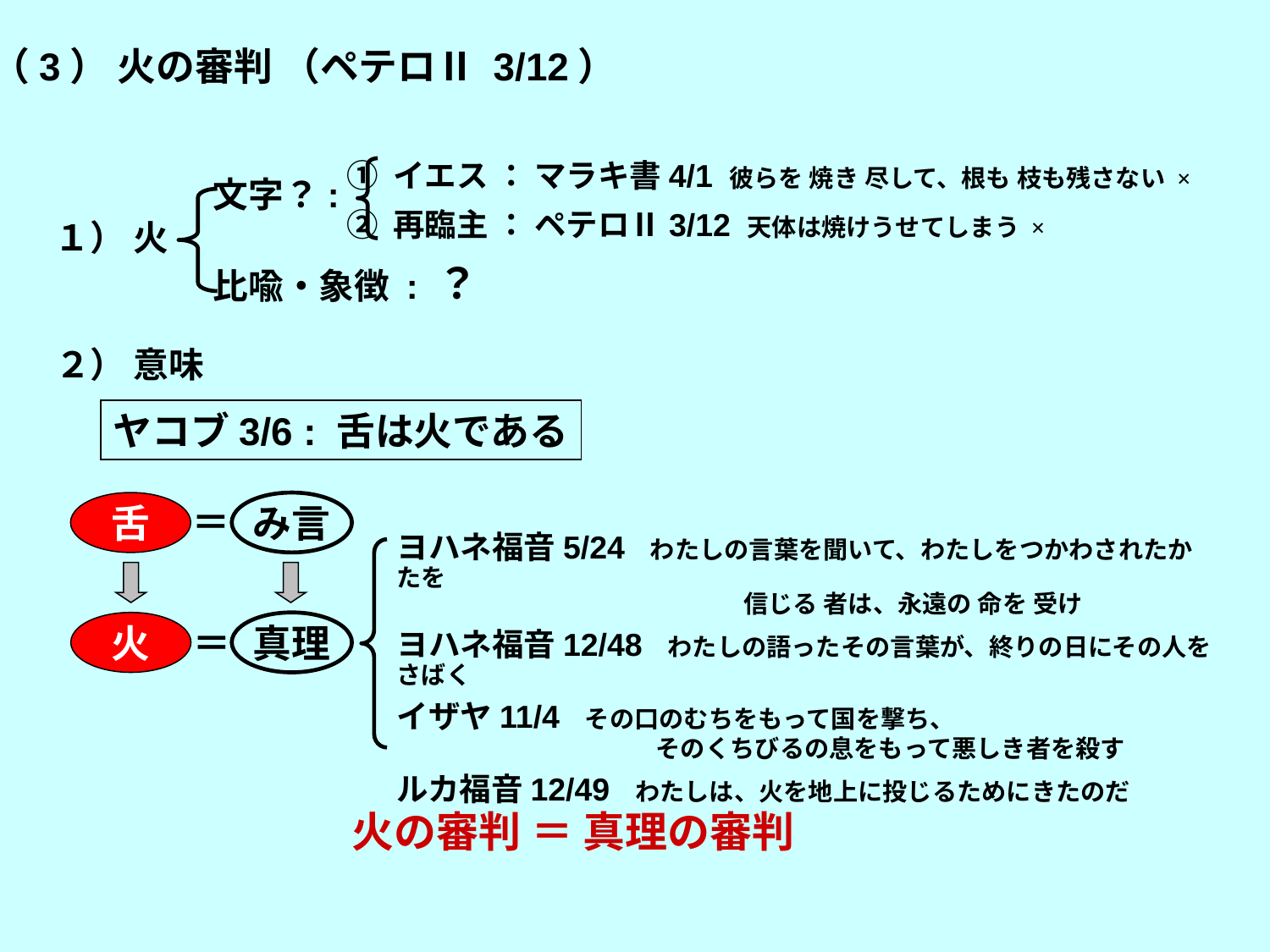

（3） 火の審判 （ペテロⅡ 3/12）
① イエス ： マラキ書4/1 彼らを 焼き 尽して、根も 枝も残さない ×
② 再臨主 ： ペテロⅡ3/12 天体は焼けうせてしまう ×

文字？:

比喩・象徴 : ？

１） 火
２） 意味
ヤコブ3/6 : 舌は火である
＝
舌
み言
ヨハネ福音5/24  わたしの言葉を聞いて、わたしをつかわされたかたを
　　　　　　　　　　　　　　信じる 者は、永遠の 命を 受け
ヨハネ福音12/48  わたしの語ったその言葉が、終りの日にその人をさばく
イザヤ11/4  その口のむちをもって国を撃ち、
　　　　　　　　　　  そのくちびるの息をもって悪しき者を殺す
ルカ福音12/49  わたしは、火を地上に投じるためにきたのだ

火
真理
＝
火の審判 ＝ 真理の審判